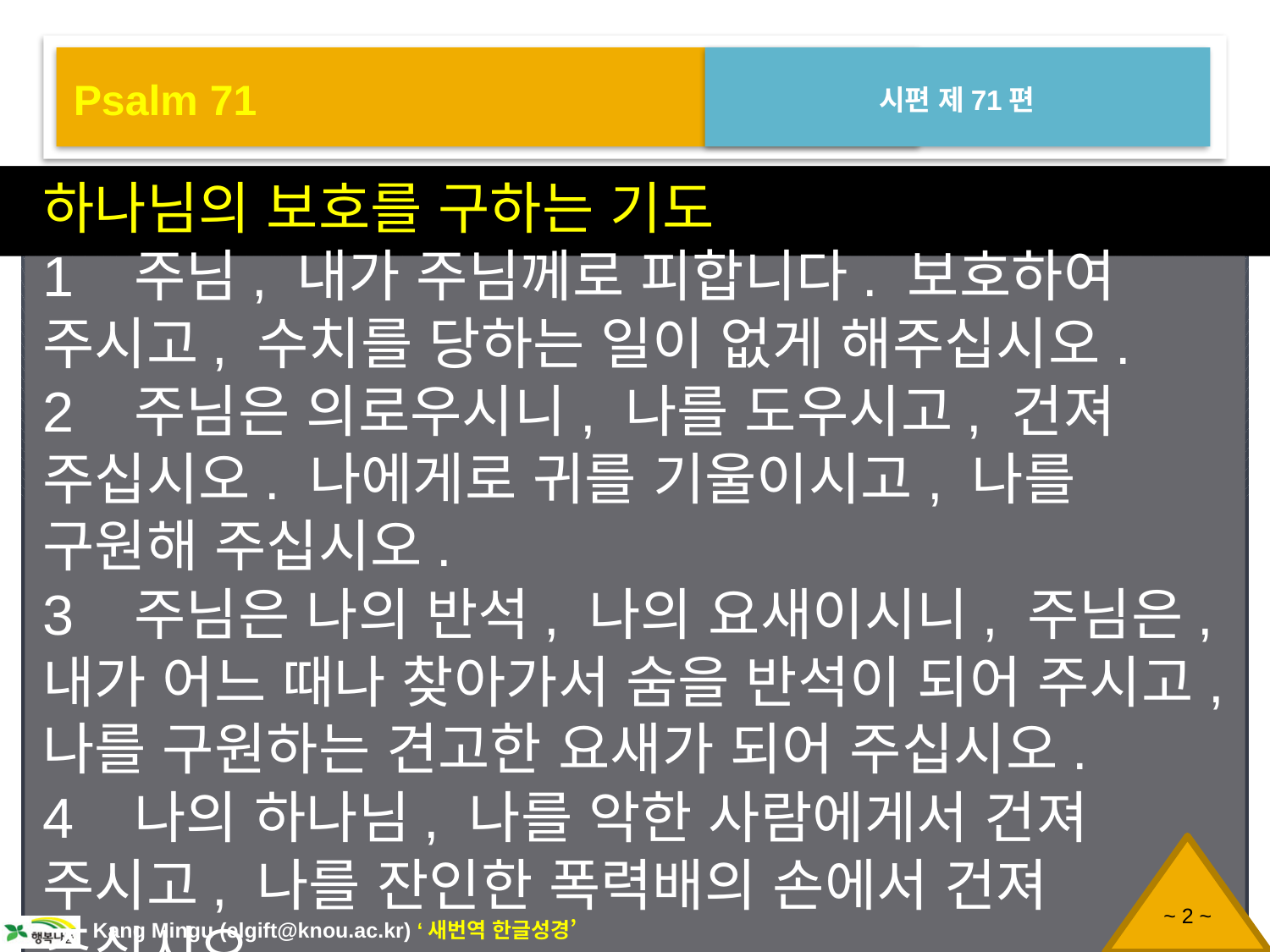

Psalm 71
시편 제71편
하나님의 보호를 구하는 기도
1   주님, 내가 주님께로 피합니다. 보호하여 주시고, 수치를 당하는 일이 없게 해주십시오.
2   주님은 의로우시니, 나를 도우시고, 건져 주십시오. 나에게로 귀를 기울이시고, 나를 구원해 주십시오.
3   주님은 나의 반석, 나의 요새이시니, 주님은, 내가 어느 때나 찾아가서 숨을 반석이 되어 주시고, 나를 구원하는 견고한 요새가 되어 주십시오.
4   나의 하나님, 나를 악한 사람에게서 건져 주시고, 나를 잔인한 폭력배의 손에서 건져 주십시오.